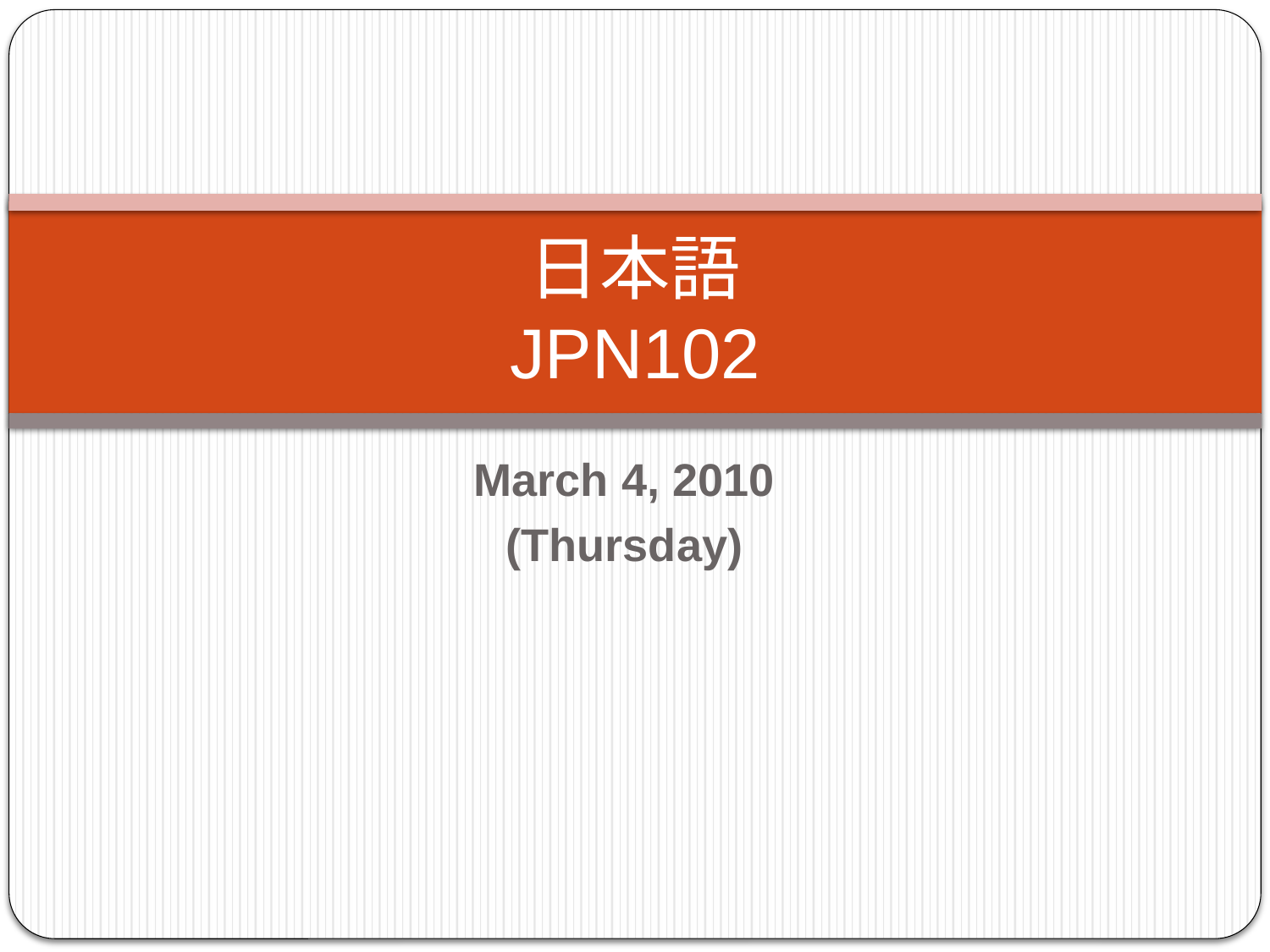

# 日本語 JPN102
March 4, 2010
(Thursday)